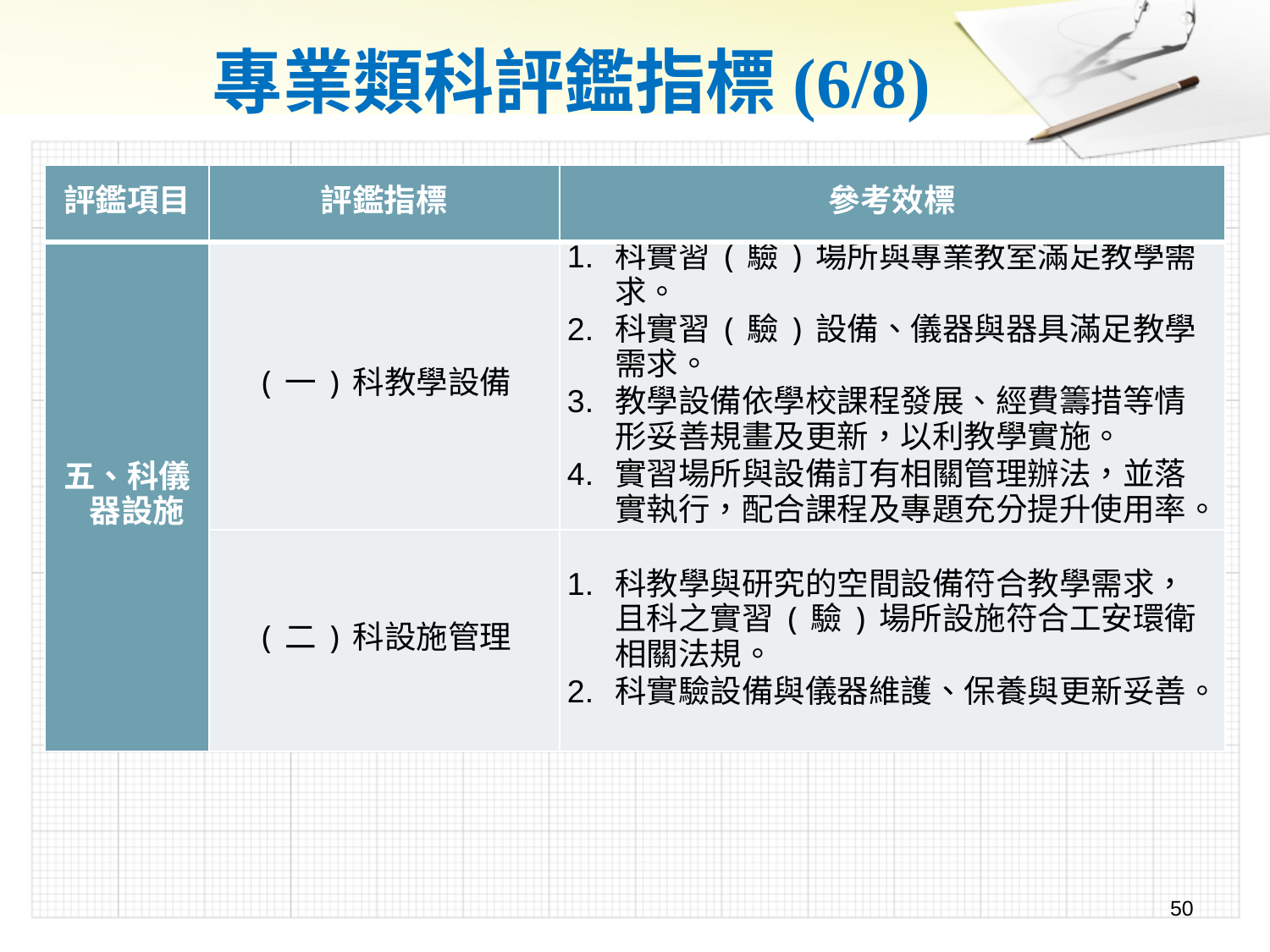

# 專業類科評鑑指標(6/8)
| 評鑑項目 | 評鑑指標 | 參考效標 |
| --- | --- | --- |
| 五、科儀器設施 | (一)科教學設備 | 科實習(驗)場所與專業教室滿足教學需求。 科實習(驗)設備、儀器與器具滿足教學需求。 教學設備依學校課程發展、經費籌措等情形妥善規畫及更新，以利教學實施。 實習場所與設備訂有相關管理辦法，並落實執行，配合課程及專題充分提升使用率。 |
|  | (二)科設施管理 | 科教學與研究的空間設備符合教學需求，且科之實習(驗)場所設施符合工安環衛相關法規。 科實驗設備與儀器維護、保養與更新妥善。 |
50